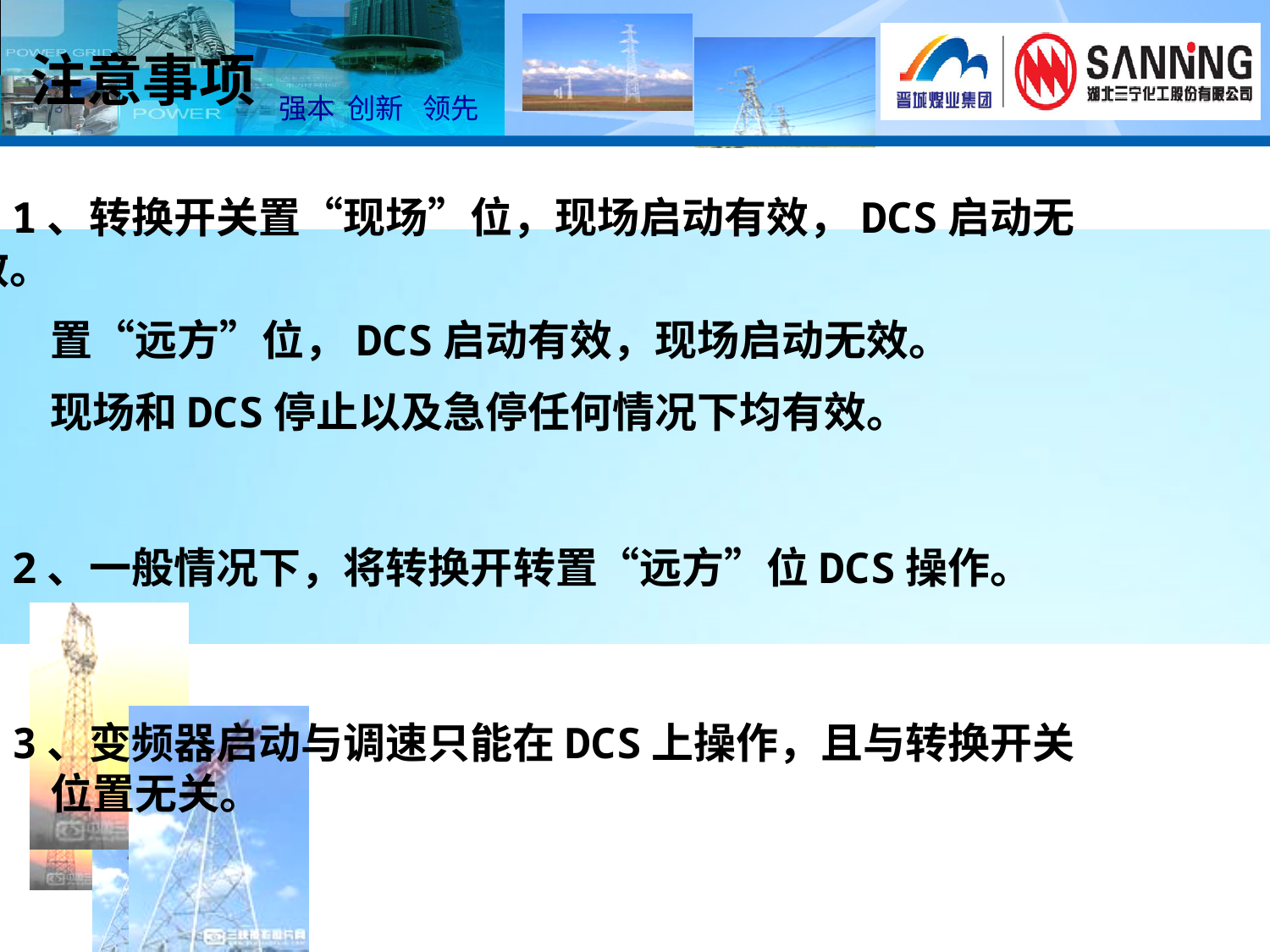

注意事项
1、转换开关置“现场”位，现场启动有效，DCS启动无效。
   置“远方”位，DCS启动有效，现场启动无效。
   现场和DCS停止以及急停任何情况下均有效。

2、一般情况下，将转换开转置“远方”位DCS操作。

3、变频器启动与调速只能在DCS上操作，且与转换开关
   位置无关。